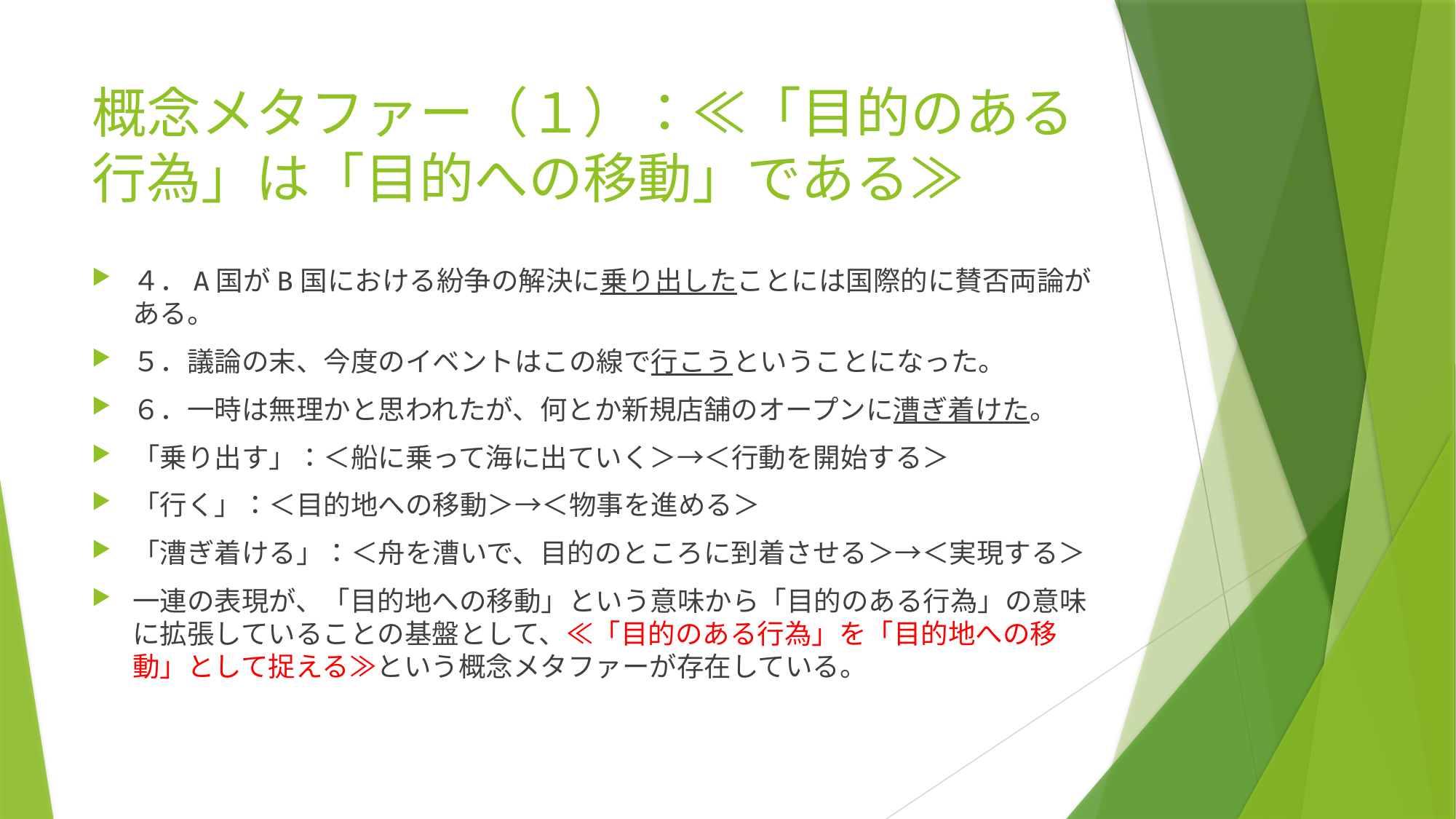

# 概念メタファー（１）：≪「目的のある行為」は「目的への移動」である≫
４．A国がB国における紛争の解決に乗り出したことには国際的に賛否両論がある。
５．議論の末、今度のイベントはこの線で行こうということになった。
６．一時は無理かと思われたが、何とか新規店舗のオープンに漕ぎ着けた。
「乗り出す」：＜船に乗って海に出ていく＞→＜行動を開始する＞
「行く」：＜目的地への移動＞→＜物事を進める＞
「漕ぎ着ける」：＜舟を漕いで、目的のところに到着させる＞→＜実現する＞
一連の表現が、「目的地への移動」という意味から「目的のある行為」の意味に拡張していることの基盤として、≪「目的のある行為」を「目的地への移動」として捉える≫という概念メタファーが存在している。